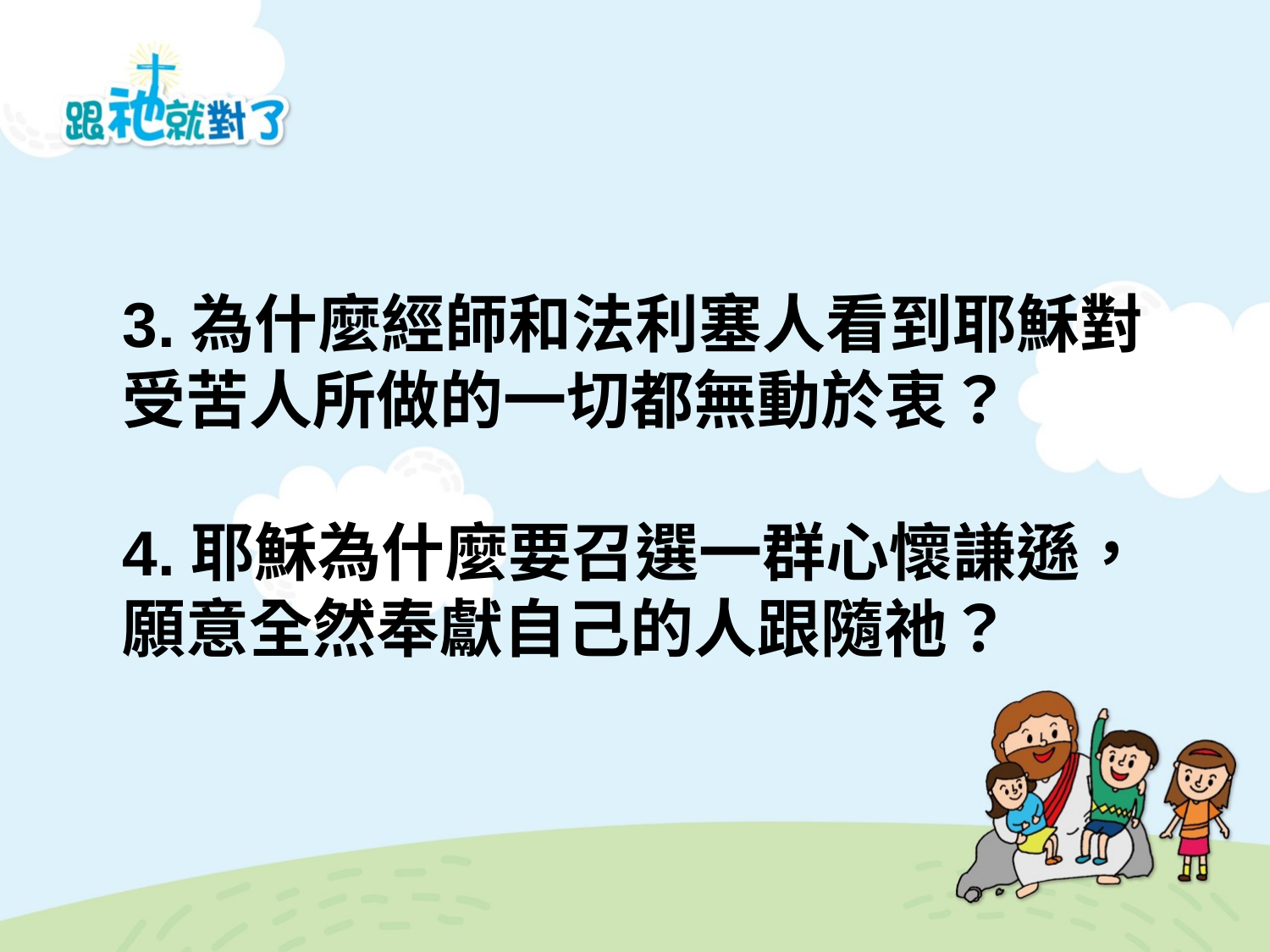

3.為什麼經師和法利塞人看到耶穌對受苦人所做的一切都無動於衷？

4.耶穌為什麼要召選一群心懷謙遜，願意全然奉獻自己的人跟隨祂？